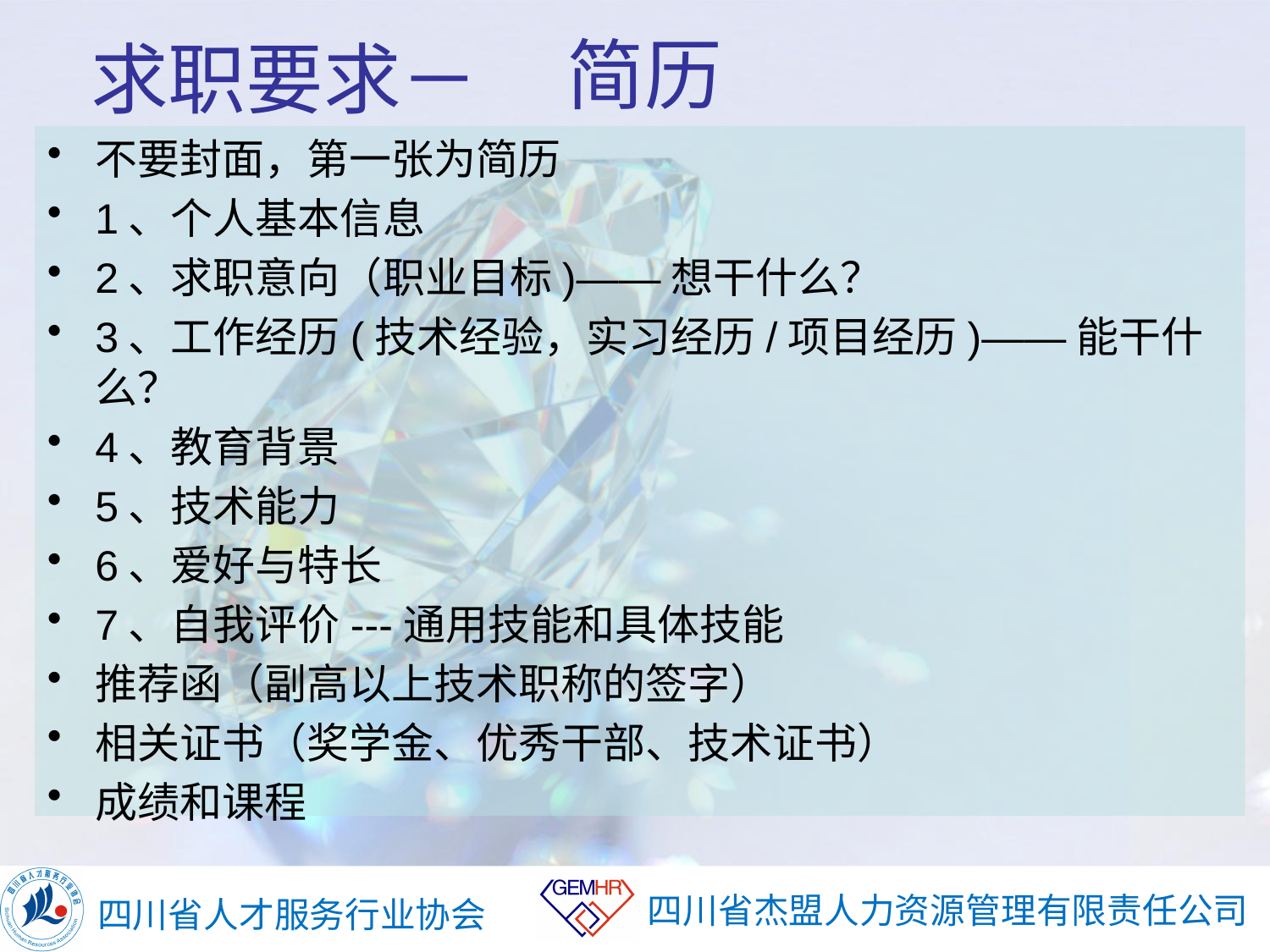

求职要求－
简历
# 不要封面，第一张为简历
1、个人基本信息
2、求职意向（职业目标)——想干什么？
3、工作经历(技术经验，实习经历/项目经历)——能干什么？
4、教育背景
5、技术能力
6、爱好与特长
7、自我评价---通用技能和具体技能
推荐函（副高以上技术职称的签字）
相关证书（奖学金、优秀干部、技术证书）
成绩和课程